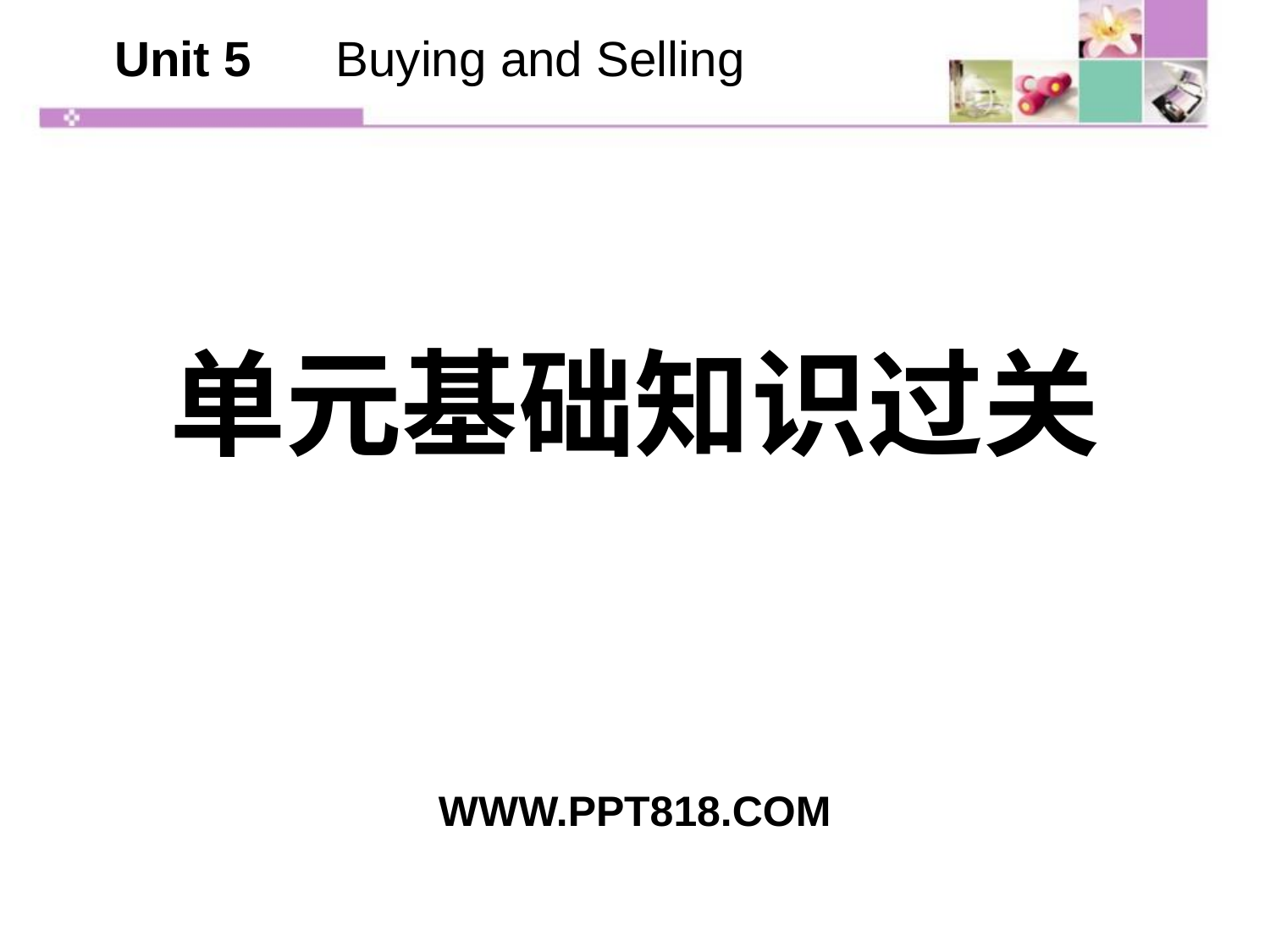

Unit 5　 Buying and Selling
单元基础知识过关
WWW.PPT818.COM